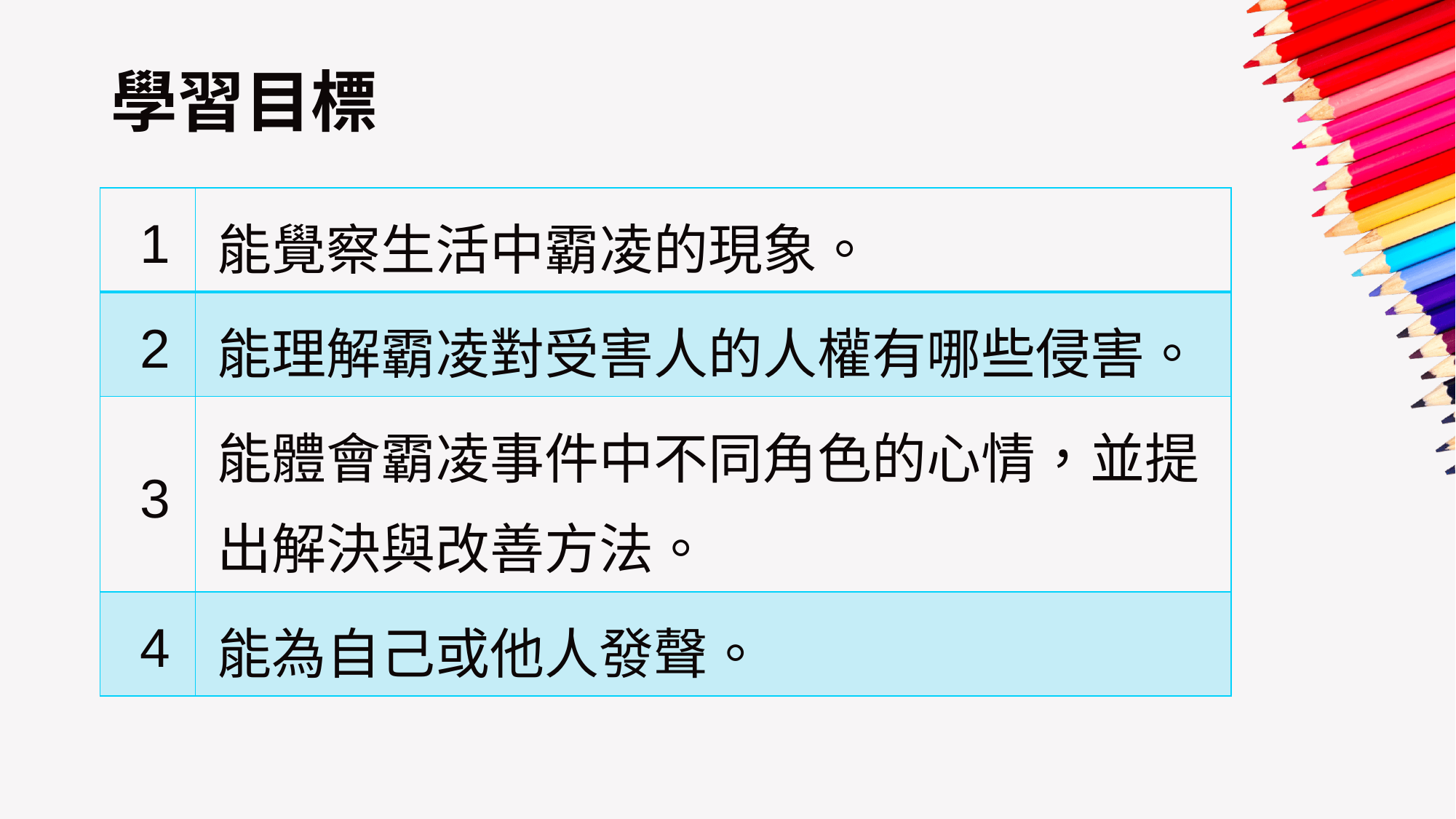

# 學習目標
| 1 | 能覺察生活中霸凌的現象。 |
| --- | --- |
| 2 | 能理解霸凌對受害人的人權有哪些侵害。 |
| 3 | 能體會霸凌事件中不同角色的心情，並提出解決與改善方法。 |
| 4 | 能為自己或他人發聲。 |